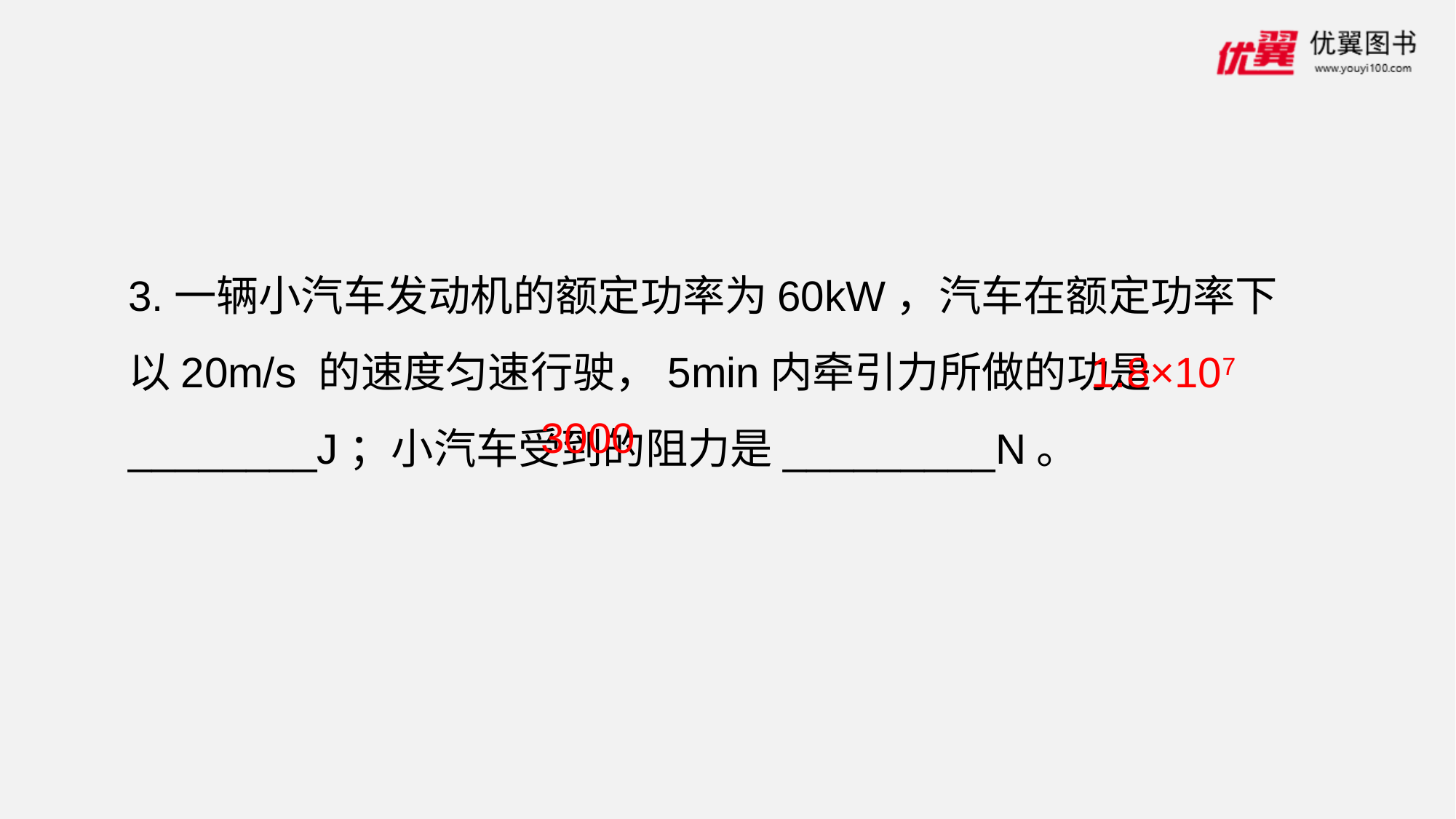

3.一辆小汽车发动机的额定功率为60kW，汽车在额定功率下以20m/s 的速度匀速行驶，5min内牵引力所做的功是________J；小汽车受到的阻力是_________N。

1.8×107

3000